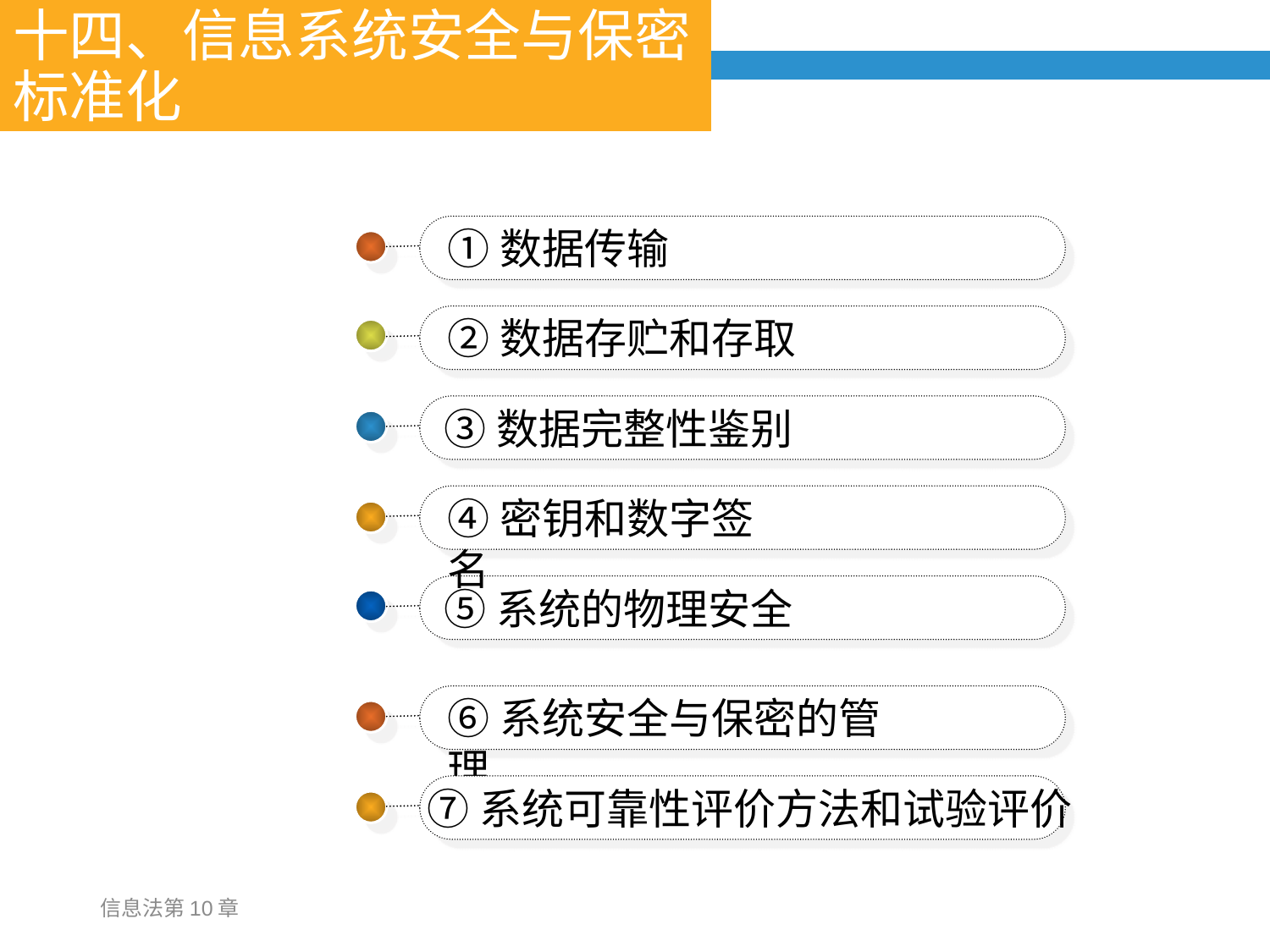

# 十四、信息系统安全与保密标准化

①数据传输

②数据存贮和存取

③数据完整性鉴别

④密钥和数字签名

⑤系统的物理安全

⑥系统安全与保密的管理

⑦系统可靠性评价方法和试验评价
信息法第10章